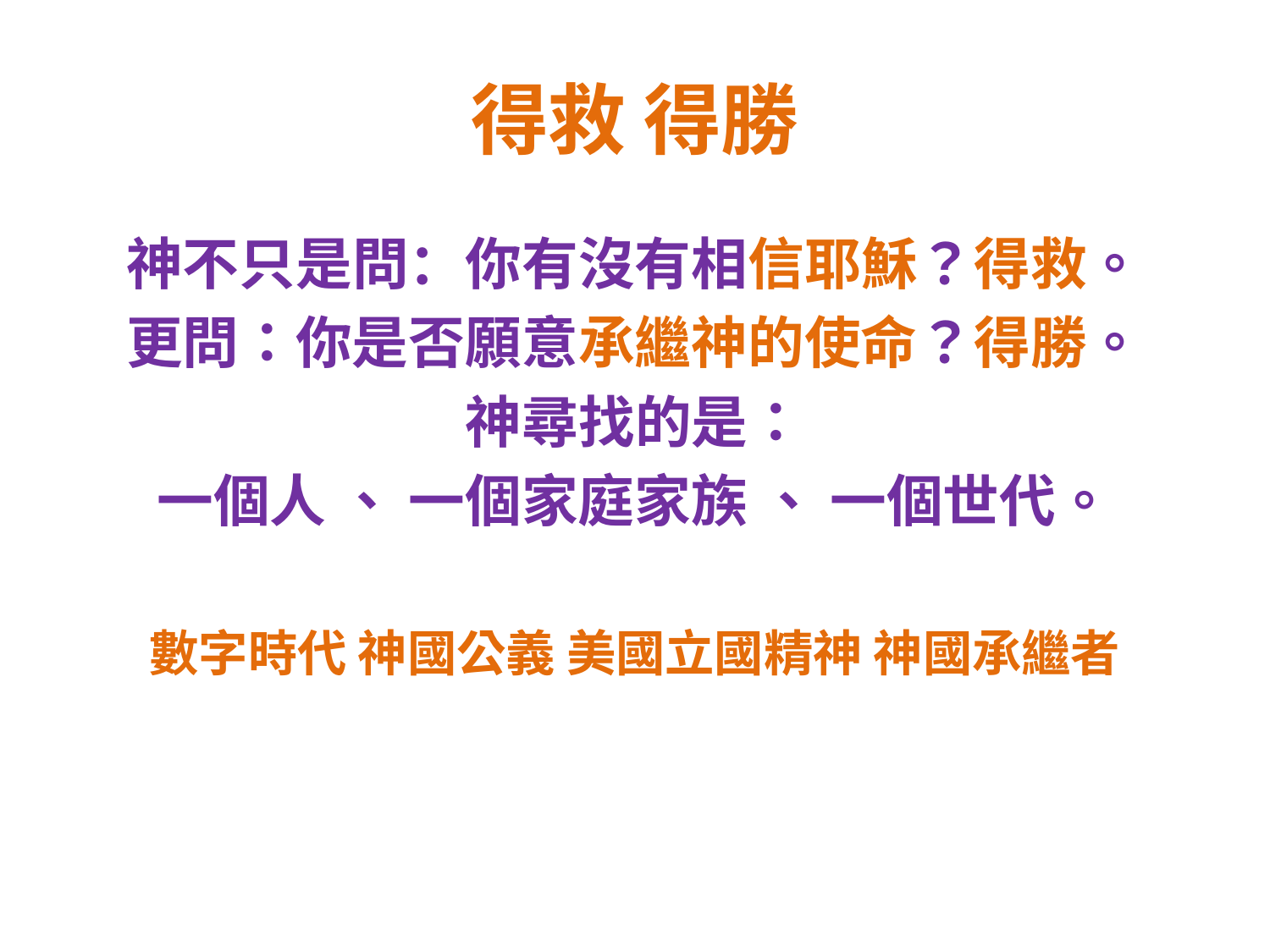

# 得救 得勝
神不只是問：你有沒有相信耶穌？得救。
更問：你是否願意承繼神的使命？得勝。
神尋找的是：
一個人 、 一個家庭家族 、 一個世代。

數字時代 神國公義 美國立國精神 神國承繼者